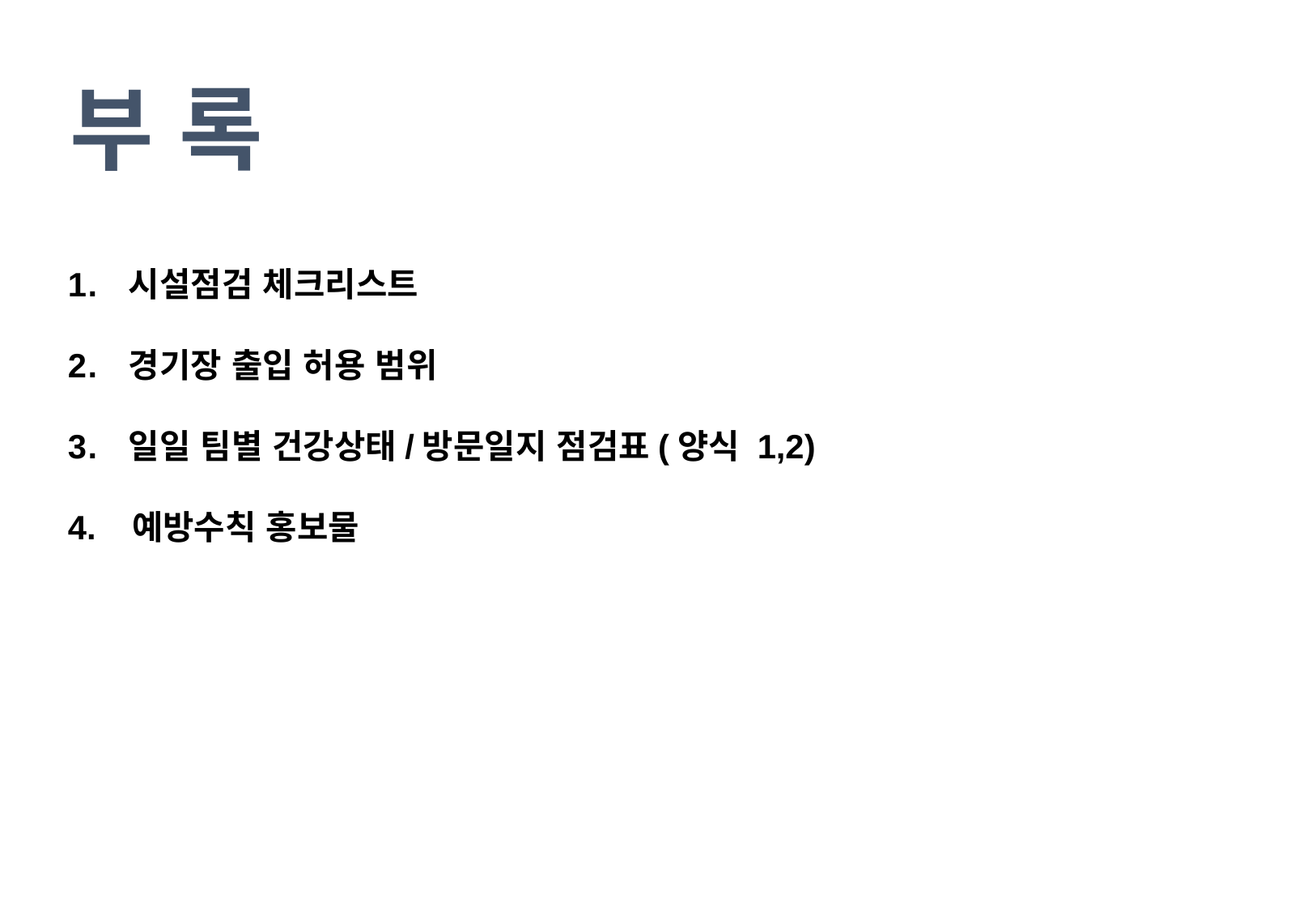

부 록
시설점검 체크리스트
경기장 출입 허용 범위
일일 팀별 건강상태/방문일지 점검표(양식 1,2)
4.   예방수칙 홍보물